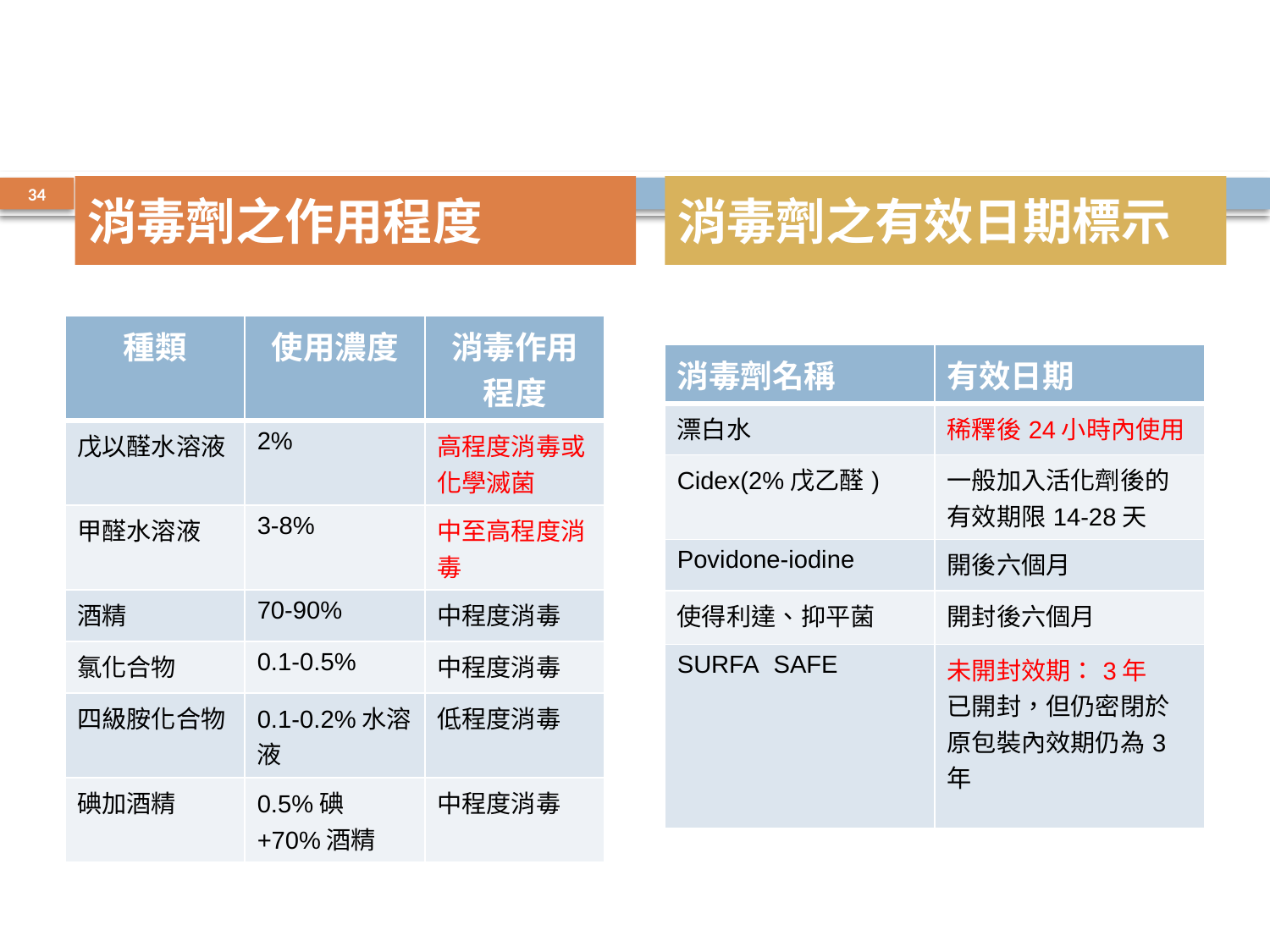

消毒劑之作用程度
消毒劑之有效日期標示
34
| 種類 | 使用濃度 | 消毒作用程度 |
| --- | --- | --- |
| 戊以醛水溶液 | 2% | 高程度消毒或化學滅菌 |
| 甲醛水溶液 | 3-8% | 中至高程度消毒 |
| 酒精 | 70-90% | 中程度消毒 |
| 氯化合物 | 0.1-0.5% | 中程度消毒 |
| 四級胺化合物 | 0.1-0.2%水溶液 | 低程度消毒 |
| 碘加酒精 | 0.5%碘+70%酒精 | 中程度消毒 |
| 消毒劑名稱 | 有效日期 |
| --- | --- |
| 漂白水 | 稀釋後24小時內使用 |
| Cidex(2%戊乙醛) | 一般加入活化劑後的有效期限14-28天 |
| Povidone-iodine | 開後六個月 |
| 使得利達、抑平菌 | 開封後六個月 |
| SURFA SAFE | 未開封效期：3年 已開封，但仍密閉於原包裝內效期仍為3年 |